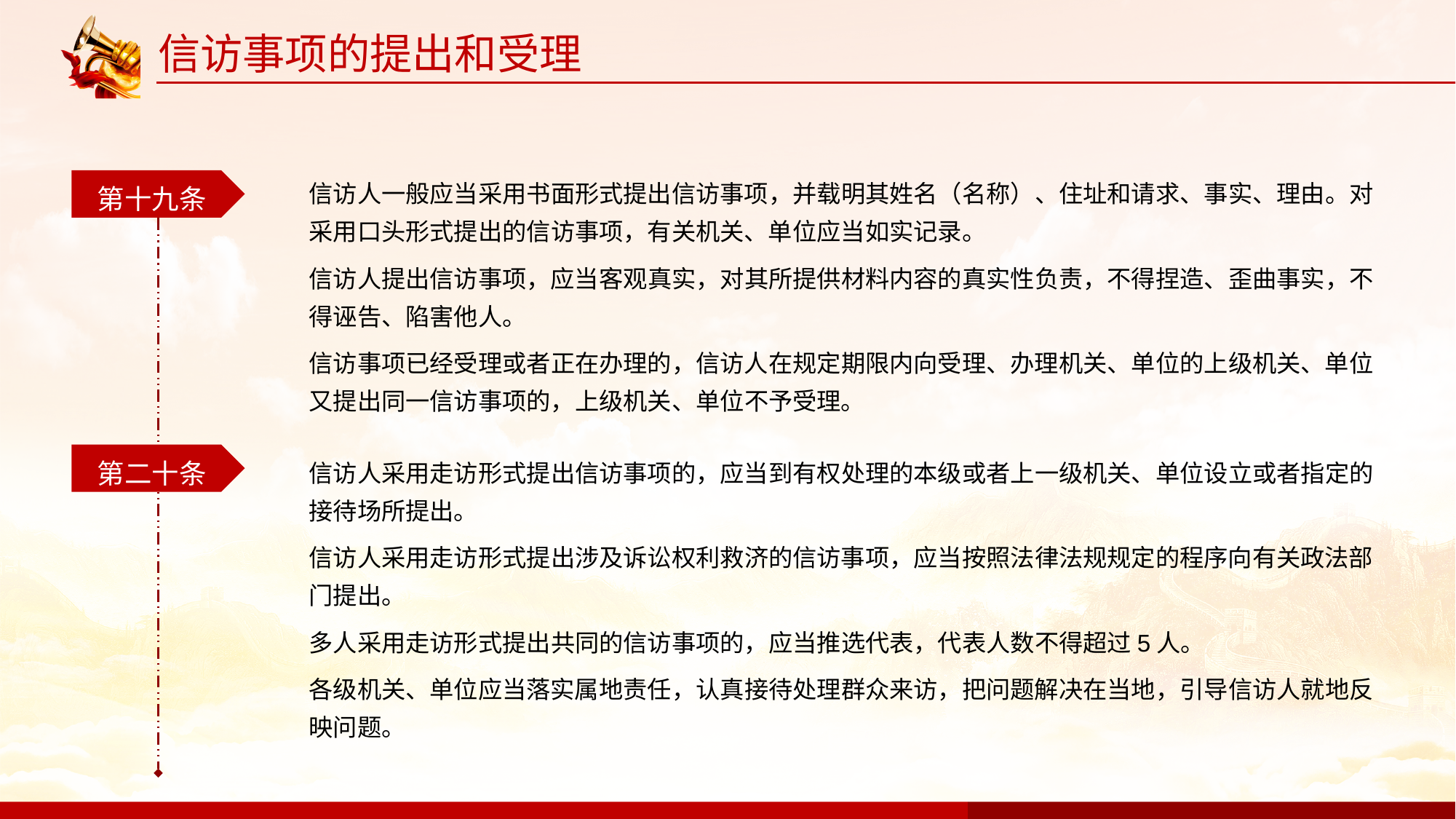

信访事项的提出和受理
第十九条

信访人一般应当采用书面形式提出信访事项，并载明其姓名（名称）、住址和请求、事实、理由。对采用口头形式提出的信访事项，有关机关、单位应当如实记录。
信访人提出信访事项，应当客观真实，对其所提供材料内容的真实性负责，不得捏造、歪曲事实，不得诬告、陷害他人。
信访事项已经受理或者正在办理的，信访人在规定期限内向受理、办理机关、单位的上级机关、单位又提出同一信访事项的，上级机关、单位不予受理。

第二十条

信访人采用走访形式提出信访事项的，应当到有权处理的本级或者上一级机关、单位设立或者指定的接待场所提出。
信访人采用走访形式提出涉及诉讼权利救济的信访事项，应当按照法律法规规定的程序向有关政法部门提出。
多人采用走访形式提出共同的信访事项的，应当推选代表，代表人数不得超过5人。
各级机关、单位应当落实属地责任，认真接待处理群众来访，把问题解决在当地，引导信访人就地反映问题。